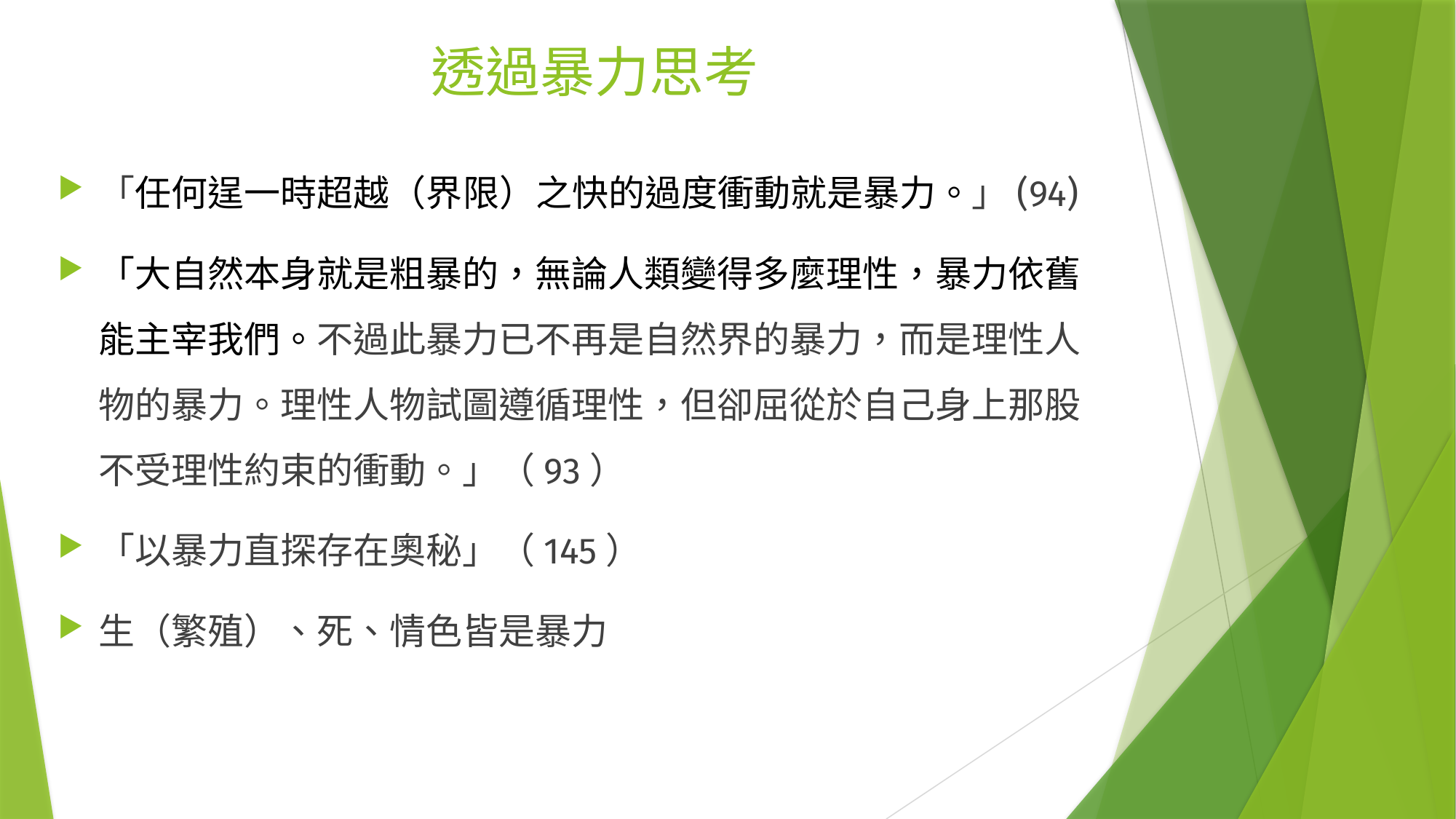

# 透過暴力思考
「任何逞一時超越（界限）之快的過度衝動就是暴力。」(94)
「大自然本身就是粗暴的，無論人類變得多麼理性，暴力依舊能主宰我們。不過此暴力已不再是自然界的暴力，而是理性人物的暴力。理性人物試圖遵循理性，但卻屈從於自己身上那股不受理性約束的衝動。」（93）
「以暴力直探存在奧秘」（145）
生（繁殖）、死、情色皆是暴力